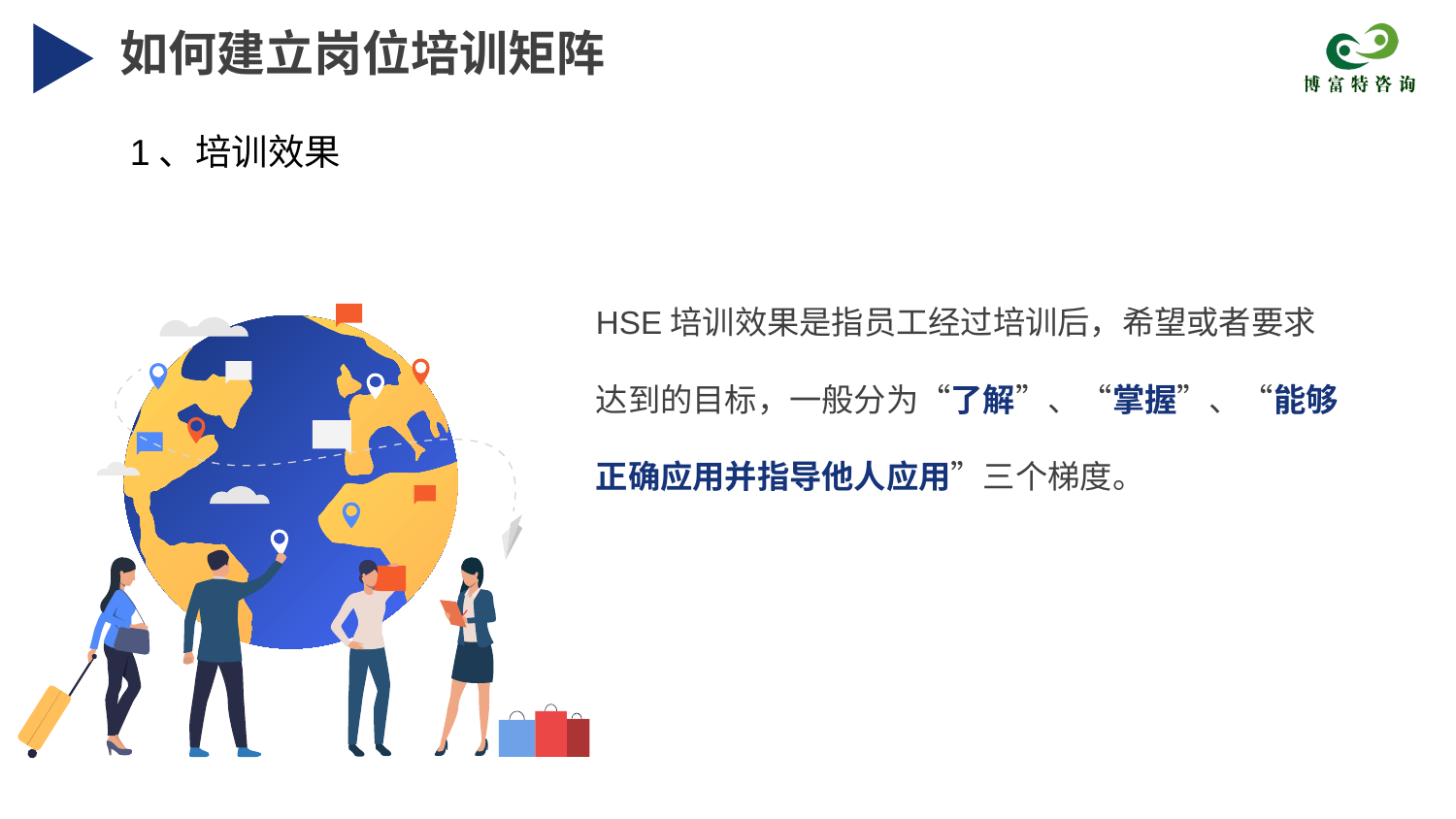

如何建立岗位培训矩阵
 1、培训效果
HSE培训效果是指员工经过培训后，希望或者要求达到的目标，一般分为“了解”、“掌握”、“能够正确应用并指导他人应用”三个梯度。